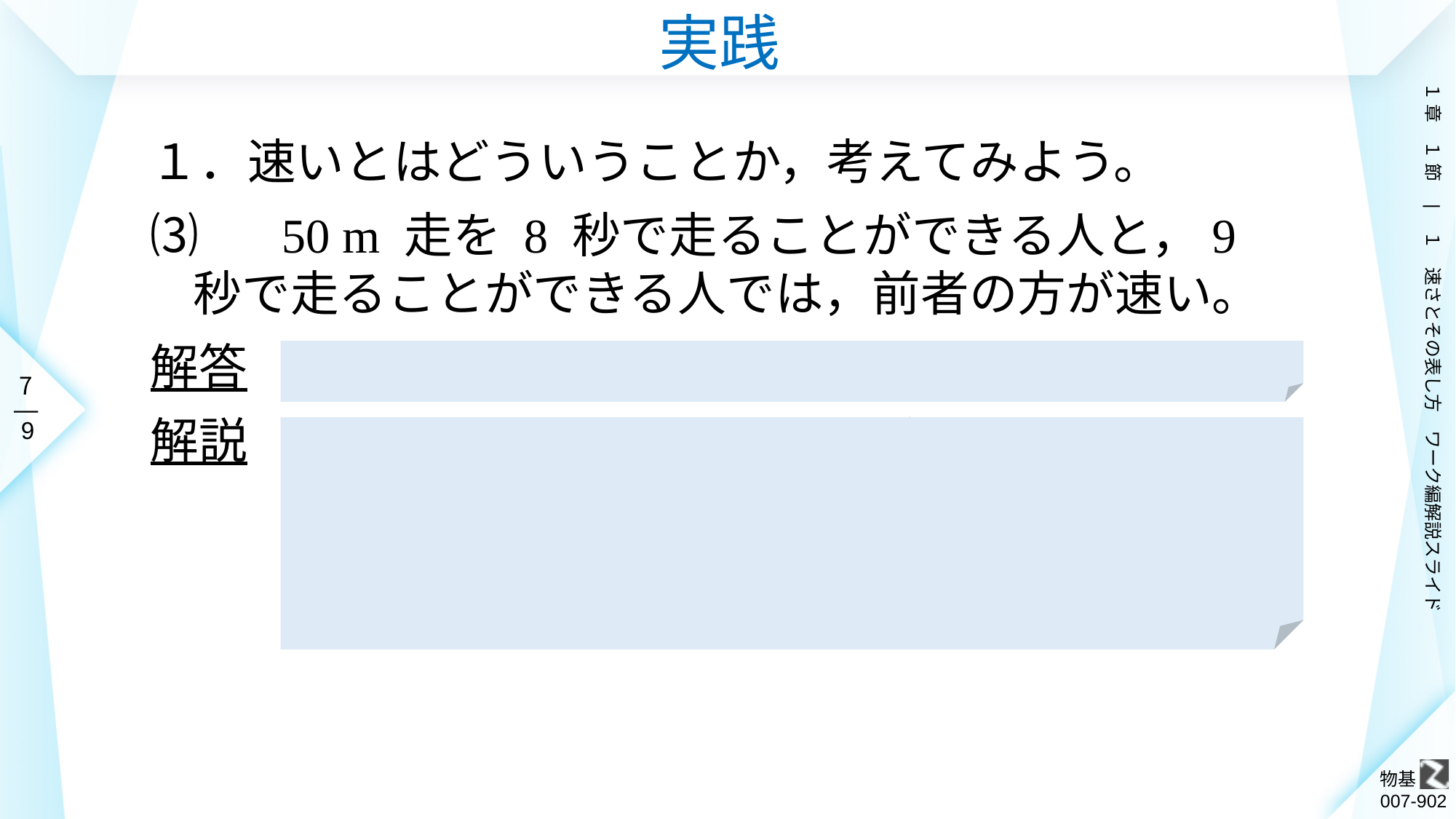

# 実践
１．速いとはどういうことか，考えてみよう。
⑶　 50 m 走を 8 秒で走ることができる人と，9 秒で走ることができる人では，前者の方が速い。
解答　イ：走った距離が同じならば，走った時間が短い方が速い。
解説　50 m 走では，走った距離が同じである。同じ距離を走るのに後者は 9 秒かかるのに対し，前者は 8 秒しかかかっていないため，イの考え方により，前者の方が速いと判断できる。